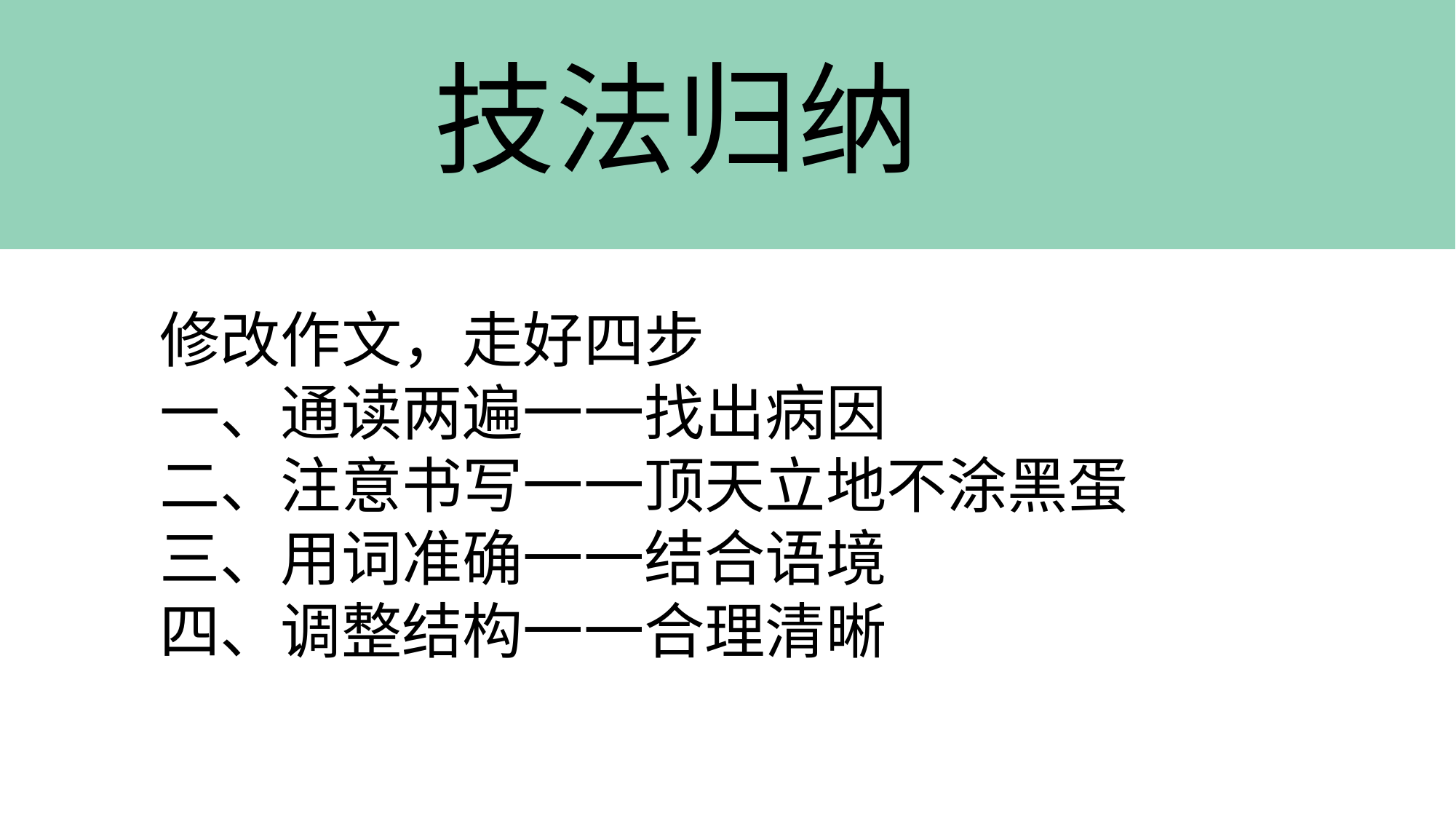

技法归纳
修改作文，走好四步
一、通读两遍一一找出病因
二、注意书写一一顶天立地不涂黑蛋
三、用词准确一一结合语境
四、调整结构一一合理清晰